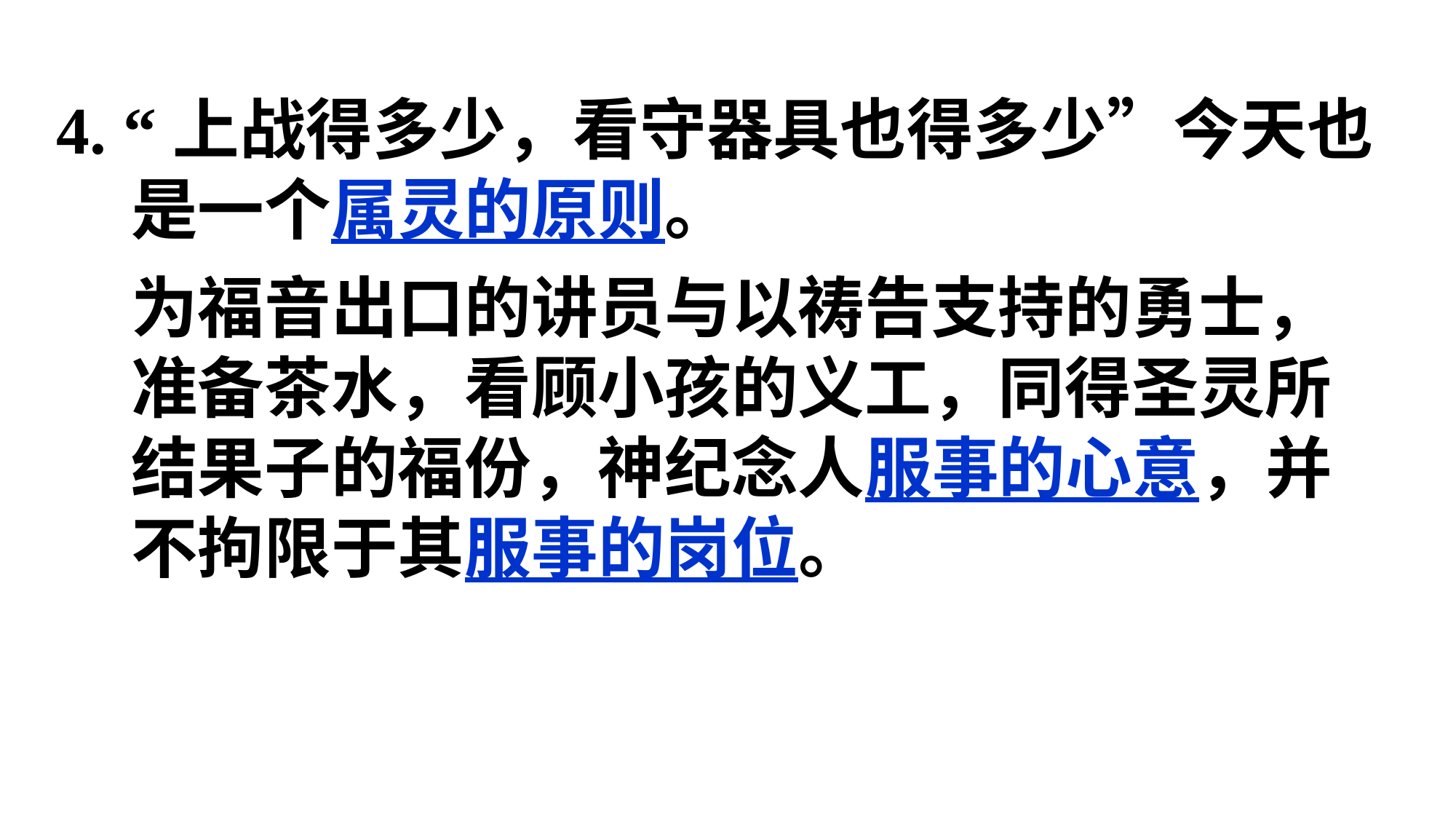

4. “上战得多少，看守器具也得多少”今天也是一个属灵的原则。
	为福音出口的讲员与以祷告支持的勇士，准备茶水，看顾小孩的义工，同得圣灵所结果子的福份，神纪念人服事的心意，并不拘限于其服事的岗位。